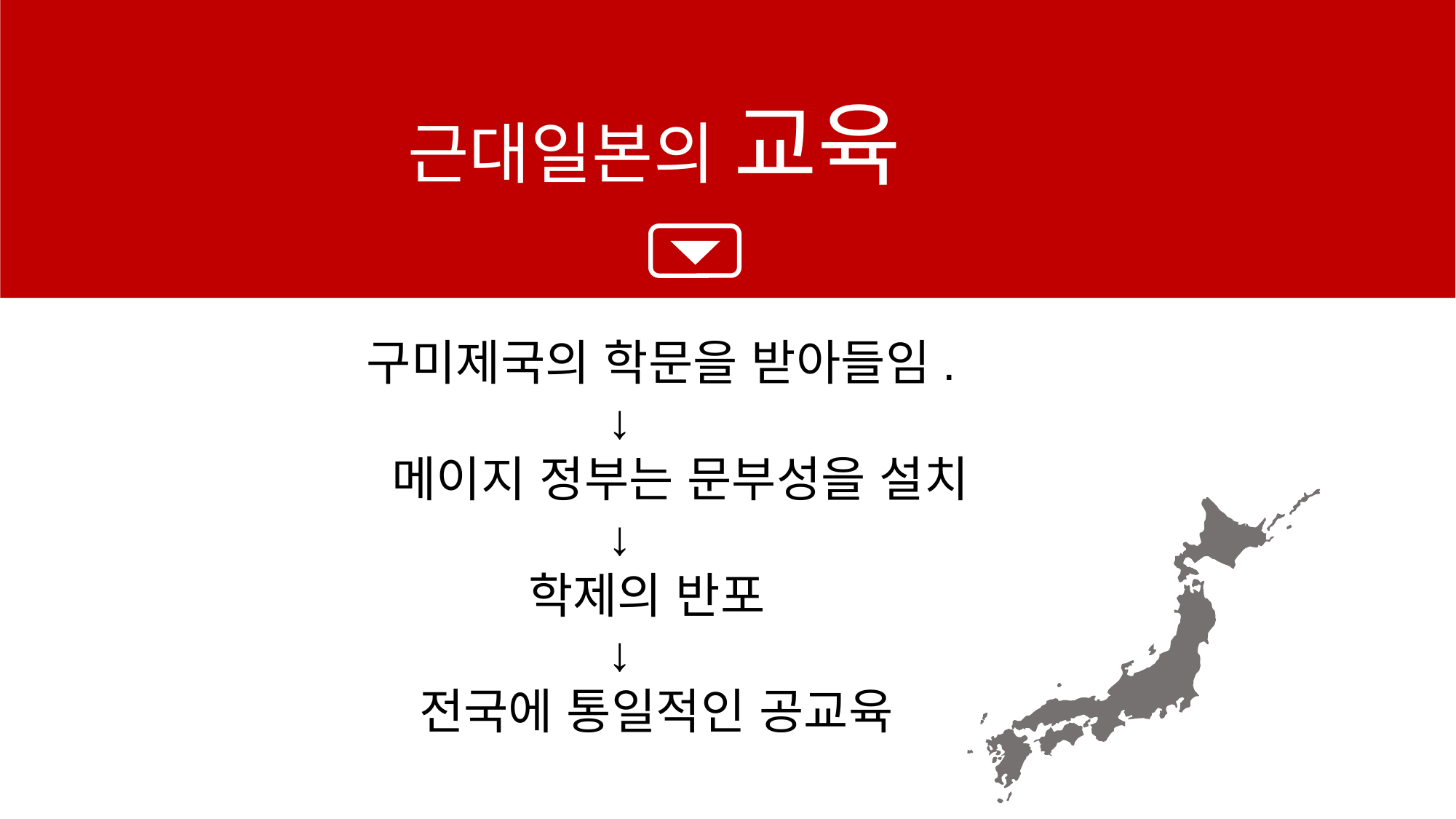

근대일본의 교육

구미제국의 학문을 받아들임.
                  ↓
 메이지 정부는 문부성을 설치
                  ↓
           학제의 반포
                  ↓
   전국에 통일적인 공교육